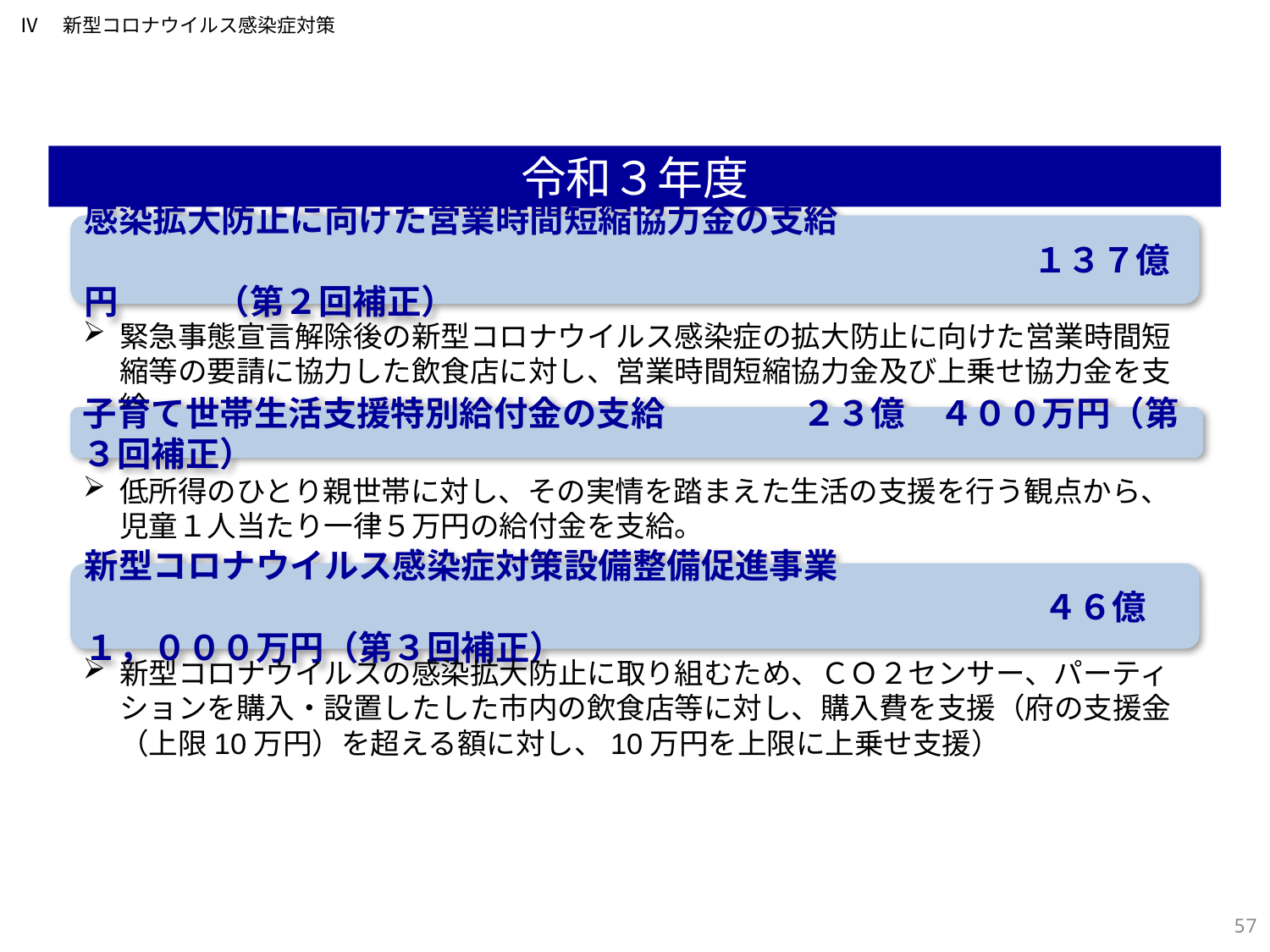

Ⅳ　新型コロナウイルス感染症対策
令和３年度
感染拡大防止に向けた営業時間短縮協力金の支給
　　　　　　　　　　　　　　　　　　　　　　　　　　　   １３７億円　        （第２回補正）

緊急事態宣言解除後の新型コロナウイルス感染症の拡大防止に向けた営業時間短縮等の要請に協力した飲食店に対し、営業時間短縮協力金及び上乗せ協力金を支給。
子育て世帯生活支援特別給付金の支給　　　　２３億　４００万円（第３回補正）
低所得のひとり親世帯に対し、その実情を踏まえた生活の支援を行う観点から、児童１人当たり一律５万円の給付金を支給。
新型コロナウイルス感染症対策設備整備促進事業
　　　　　　　　　　　　　　　　　　　　　　　　　　　　４６億１，０００万円（第３回補正）
新型コロナウイルスの感染拡大防止に取り組むため、ＣＯ２センサー、パーティションを購入・設置したした市内の飲食店等に対し、購入費を支援（府の支援金（上限10万円）を超える額に対し、10万円を上限に上乗せ支援）
57